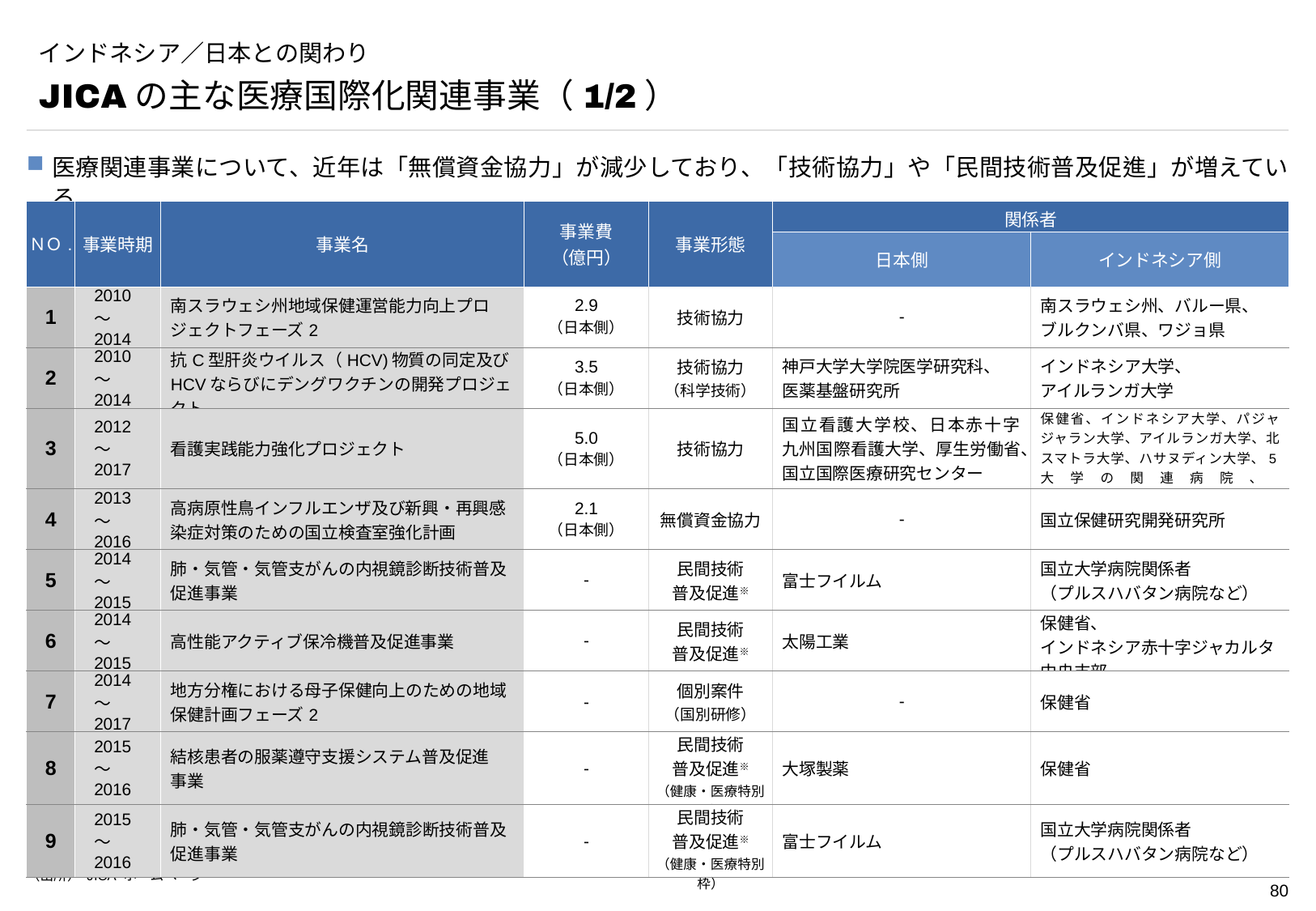

# インドネシア／日本との関わり
JICAの主な医療国際化関連事業（1/2）
医療関連事業について、近年は「無償資金協力」が減少しており、「技術協力」や「民間技術普及促進」が増えている。
| ＮＯ. | 事業時期 | 事業名 | 事業費 （億円） | 事業形態 | 関係者 |  |
| --- | --- | --- | --- | --- | --- | --- |
|  |  |  |  |  | 日本側 | インドネシア側 |
| 1 | 2010～2014 | 南スラウェシ州地域保健運営能力向上プロジェクトフェーズ2 | 2.9 （日本側） | 技術協力 | - | 南スラウェシ州、バルー県、 ブルクンバ県、ワジョ県 |
| 2 | 2010～2014 | 抗C型肝炎ウイルス（HCV)物質の同定及びHCVならびにデングワクチンの開発プロジェクト | 3.5 （日本側） | 技術協力 （科学技術） | 神戸大学大学院医学研究科、 医薬基盤研究所 | インドネシア大学、 アイルランガ大学 |
| 3 | 2012～2017 | 看護実践能力強化プロジェクト | 5.0 （日本側） | 技術協力 | 国立看護大学校、日本赤十字 九州国際看護大学、厚生労働省、国立国際医療研究センター | 保健省、インドネシア大学、パジャジャラン大学、アイルランガ大学、北スマトラ大学、ハサヌディン大学、5大学の関連病院、 インドネシア看護協会など |
| 4 | 2013～2016 | 高病原性鳥インフルエンザ及び新興・再興感染症対策のための国立検査室強化計画 | 2.1 （日本側） | 無償資金協力 | - | 国立保健研究開発研究所 |
| 5 | 2014～2015 | 肺・気管・気管支がんの内視鏡診断技術普及 促進事業 | - | 民間技術 普及促進※ | 富士フイルム | 国立大学病院関係者 （プルスハバタン病院など） |
| 6 | 2014～2015 | 高性能アクティブ保冷機普及促進事業 | - | 民間技術 普及促進※ | 太陽工業 | 保健省、 インドネシア赤十字ジャカルタ中央支部 |
| 7 | 2014～2017 | 地方分権における母子保健向上のための地域保健計画フェーズ2 | - | 個別案件 （国別研修） | - | 保健省 |
| 8 | 2015～2016 | 結核患者の服薬遵守支援システム普及促進 事業 | - | 民間技術 普及促進※ （健康・医療特別枠） | 大塚製薬 | 保健省 |
| 9 | 2015～2016 | 肺・気管・気管支がんの内視鏡診断技術普及 促進事業 | - | 民間技術 普及促進※ （健康・医療特別枠） | 富士フイルム | 国立大学病院関係者 （プルスハバタン病院など） |
※	開発途上国の政府関係者を主な対象に、日本での研修や現地でのセミナー、実証活動等を通じ、日本の民間企業等が持つ優れた製品・技術・システムの理解を促す事業。
1件当たりの上限額は2,000万円（健康・医療特別枠のみ5,000万円）
（出所） JICA ホームページ